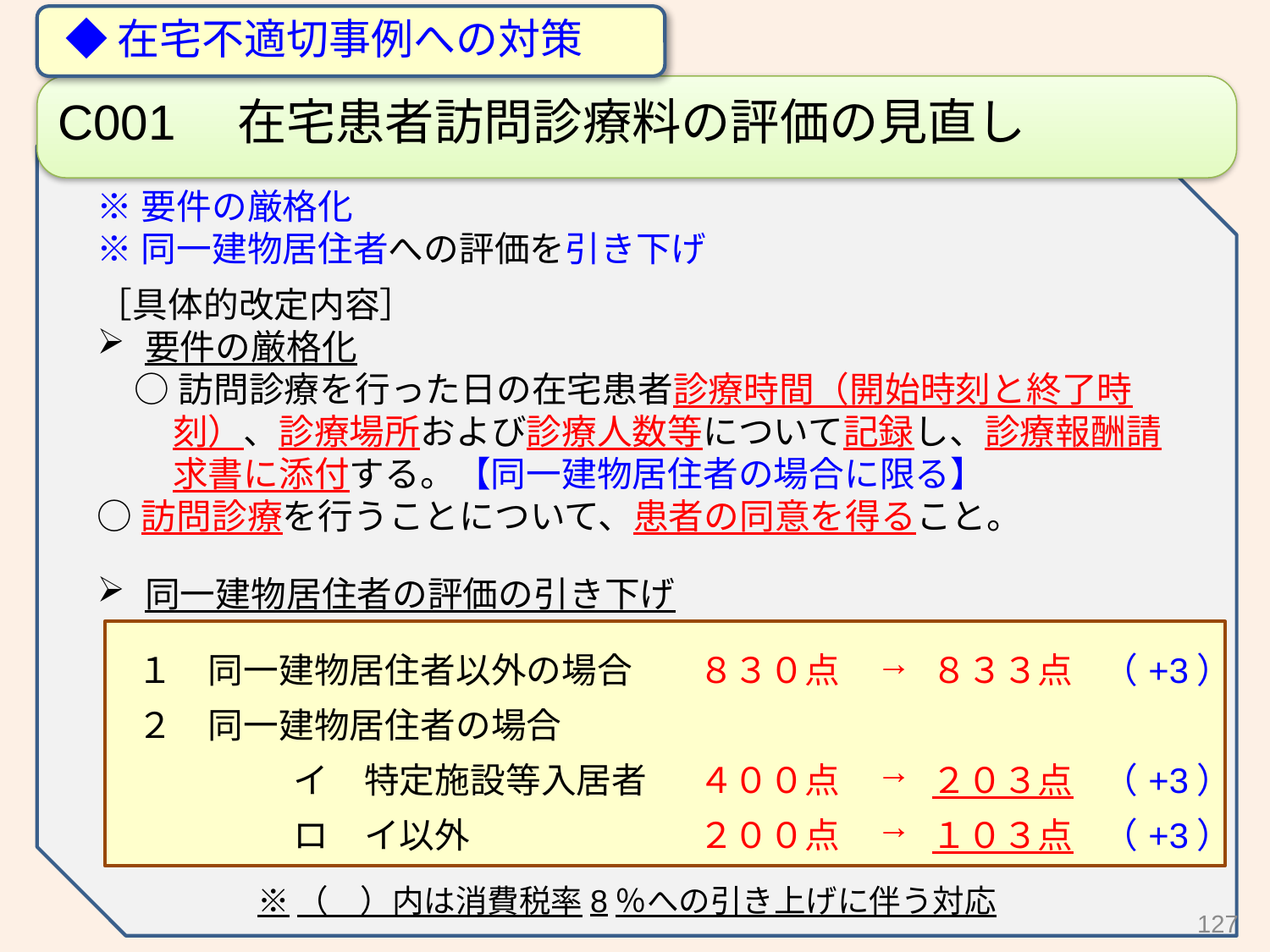

◆在宅不適切事例への対策
C001　在宅患者訪問診療料の評価の見直し

※要件の厳格化
※同一建物居住者への評価を引き下げ
［具体的改定内容］
要件の厳格化
○訪問診療を行った日の在宅患者診療時間（開始時刻と終了時刻）、診療場所および診療人数等について記録し、診療報酬請求書に添付する。【同一建物居住者の場合に限る】
○訪問診療を行うことについて、患者の同意を得ること。
同一建物居住者の評価の引き下げ

| １　同一建物居住者以外の場合 |  | ８３０点 | → | ８３３点 | （+3） |
| --- | --- | --- | --- | --- | --- |
| ２　同一建物居住者の場合 |  |  |  |  |  |
|  | イ　特定施設等入居者 | ４００点 | → | ２０３点 | （+3） |
|  | ロ　イ以外 | ２００点 | → | １０３点 | （+3） |
※（　）内は消費税率8％への引き上げに伴う対応
127